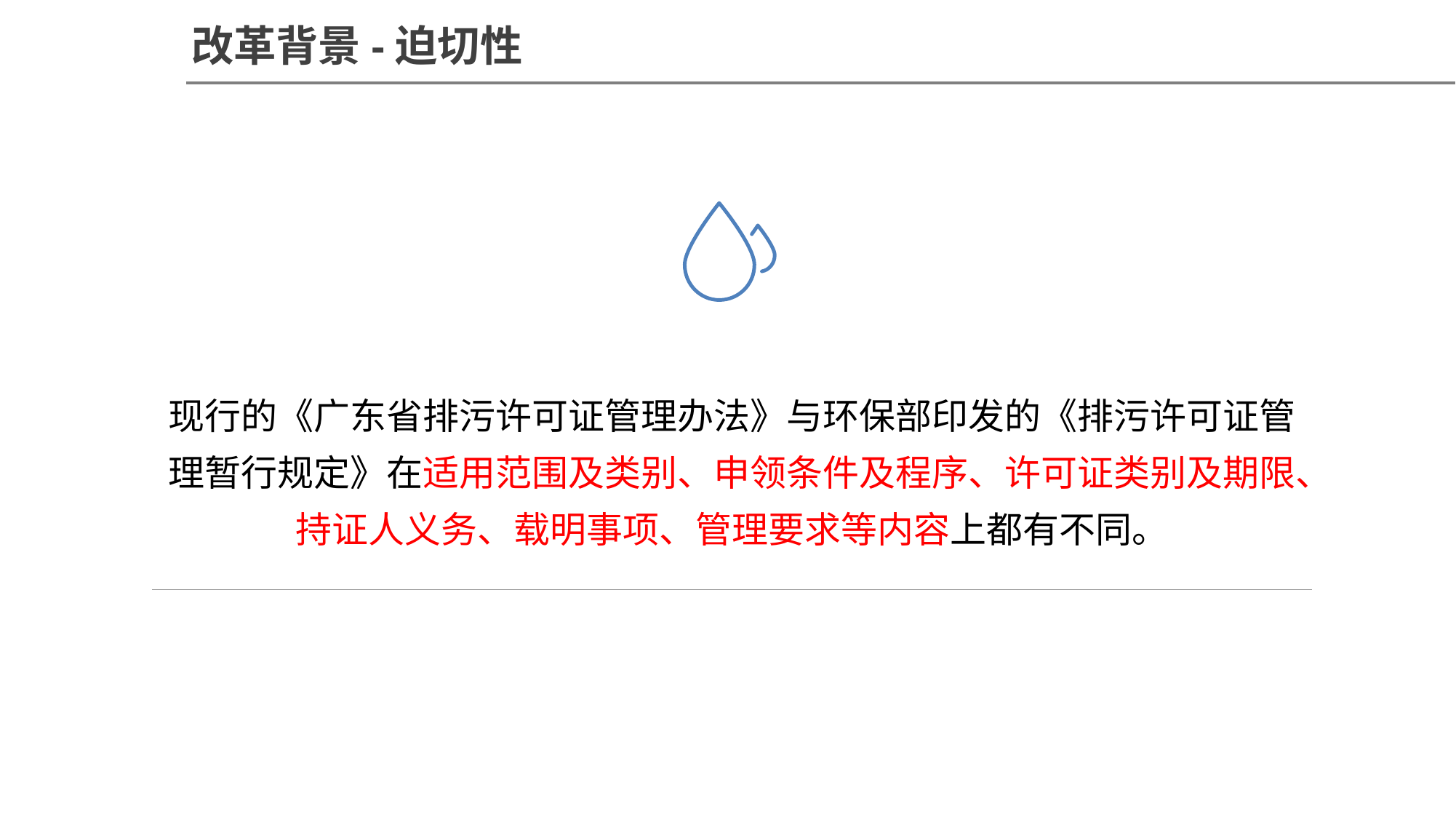

改革背景-迫切性

现行的《广东省排污许可证管理办法》与环保部印发的《排污许可证管理暂行规定》在适用范围及类别、申领条件及程序、许可证类别及期限、持证人义务、载明事项、管理要求等内容上都有不同。